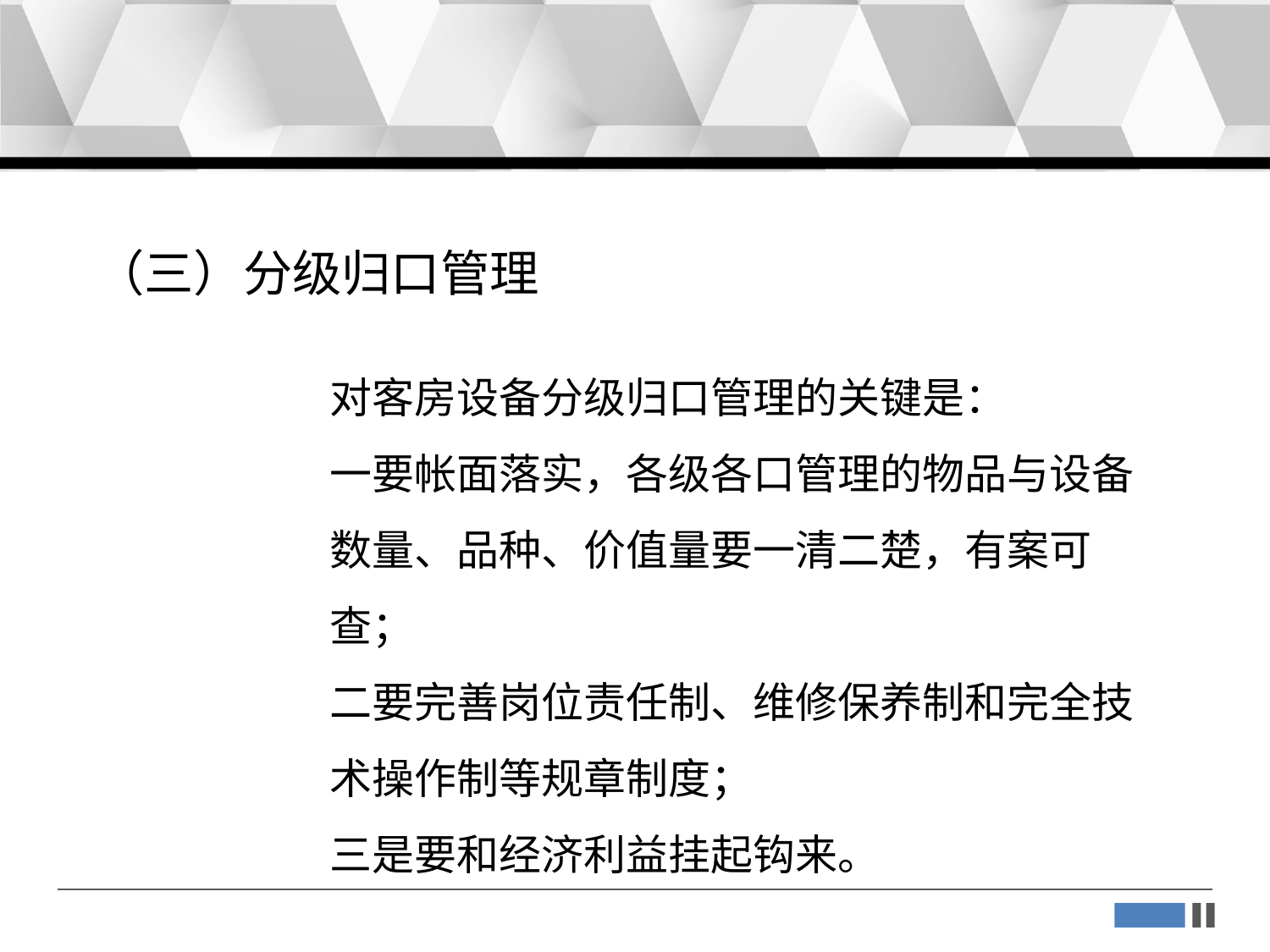

（三）分级归口管理
对客房设备分级归口管理的关键是：
一要帐面落实，各级各口管理的物品与设备数量、品种、价值量要一清二楚，有案可查；
二要完善岗位责任制、维修保养制和完全技术操作制等规章制度；
三是要和经济利益挂起钩来。